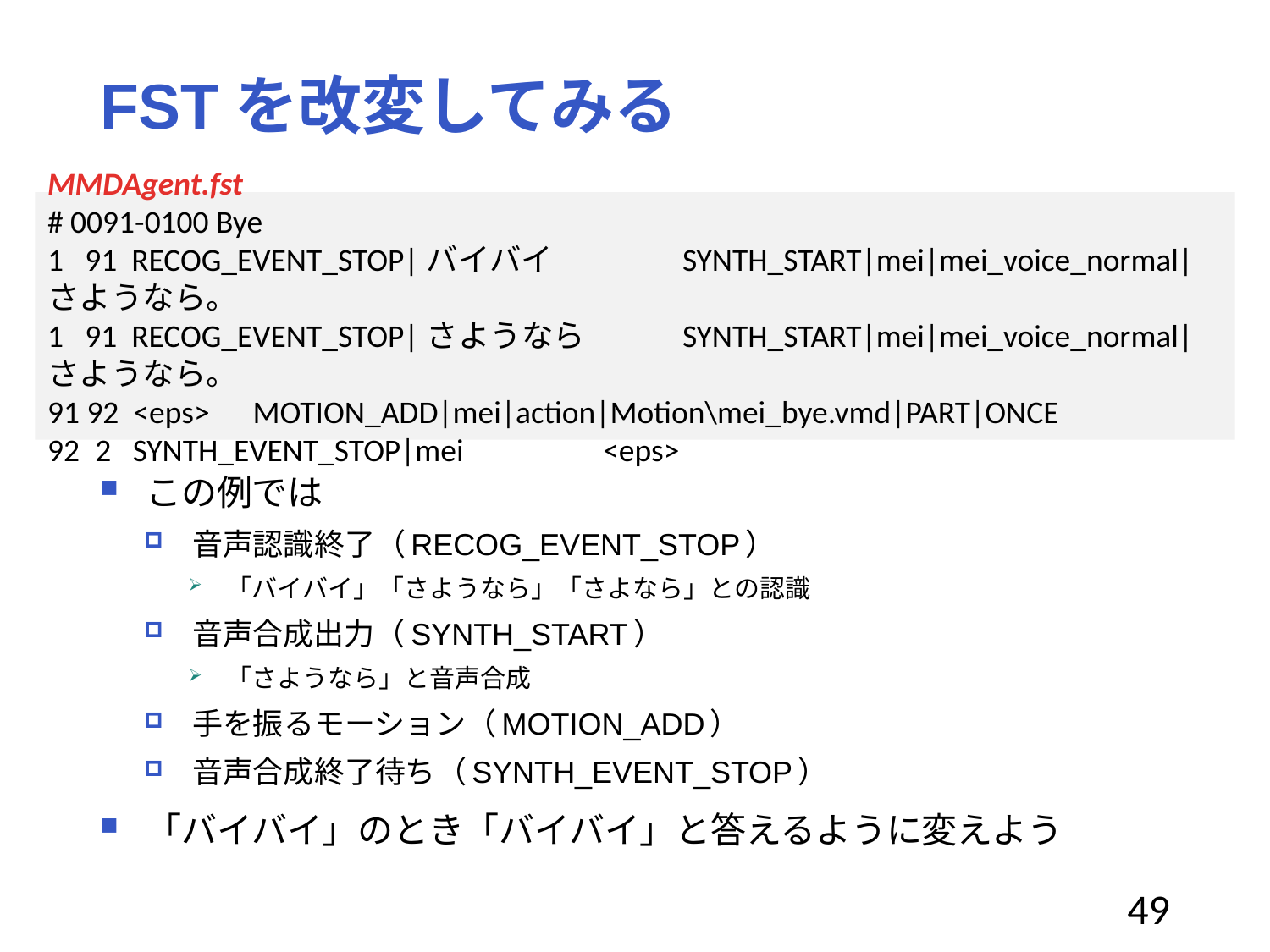

# FSTを改変してみる
MMDAgent.fst
# 0091-0100 Bye
1   91  RECOG_EVENT_STOP|バイバイ 	SYNTH_START|mei|mei_voice_normal|さようなら。
1   91  RECOG_EVENT_STOP|さようなら	SYNTH_START|mei|mei_voice_normal|さようなら。
91 92  <eps>      MOTION_ADD|mei|action|Motion\mei_bye.vmd|PART|ONCE
2   SYNTH_EVENT_STOP|mei   	<eps>
この例では
音声認識終了（RECOG_EVENT_STOP）
「バイバイ」「さようなら」「さよなら」との認識
音声合成出力（SYNTH_START）
「さようなら」と音声合成
手を振るモーション（MOTION_ADD）
音声合成終了待ち（SYNTH_EVENT_STOP）
「バイバイ」のとき「バイバイ」と答えるように変えよう

49